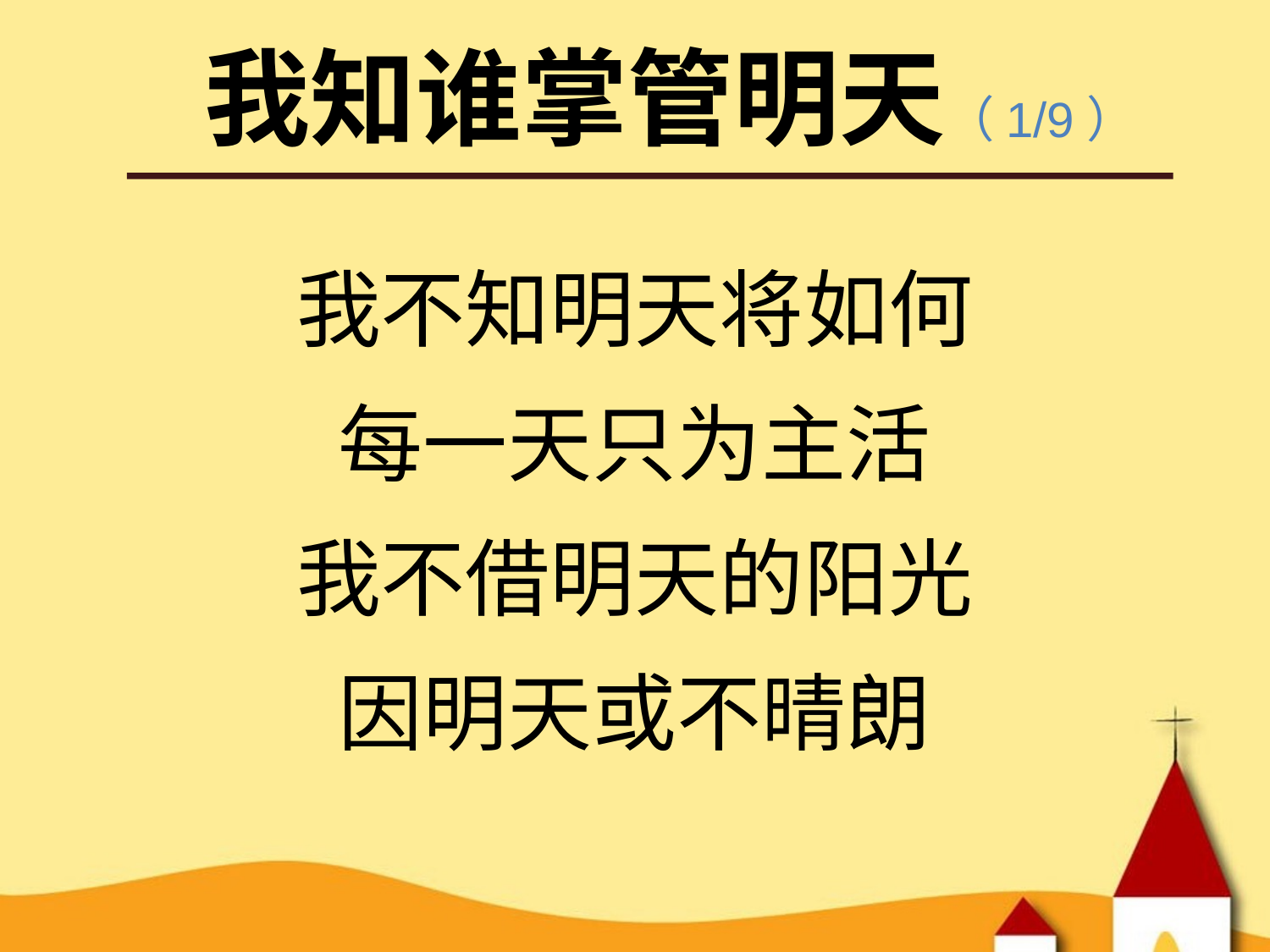

我知谁掌管明天（1/9）

我不知明天将如何
每一天只为主活
我不借明天的阳光
因明天或不晴朗